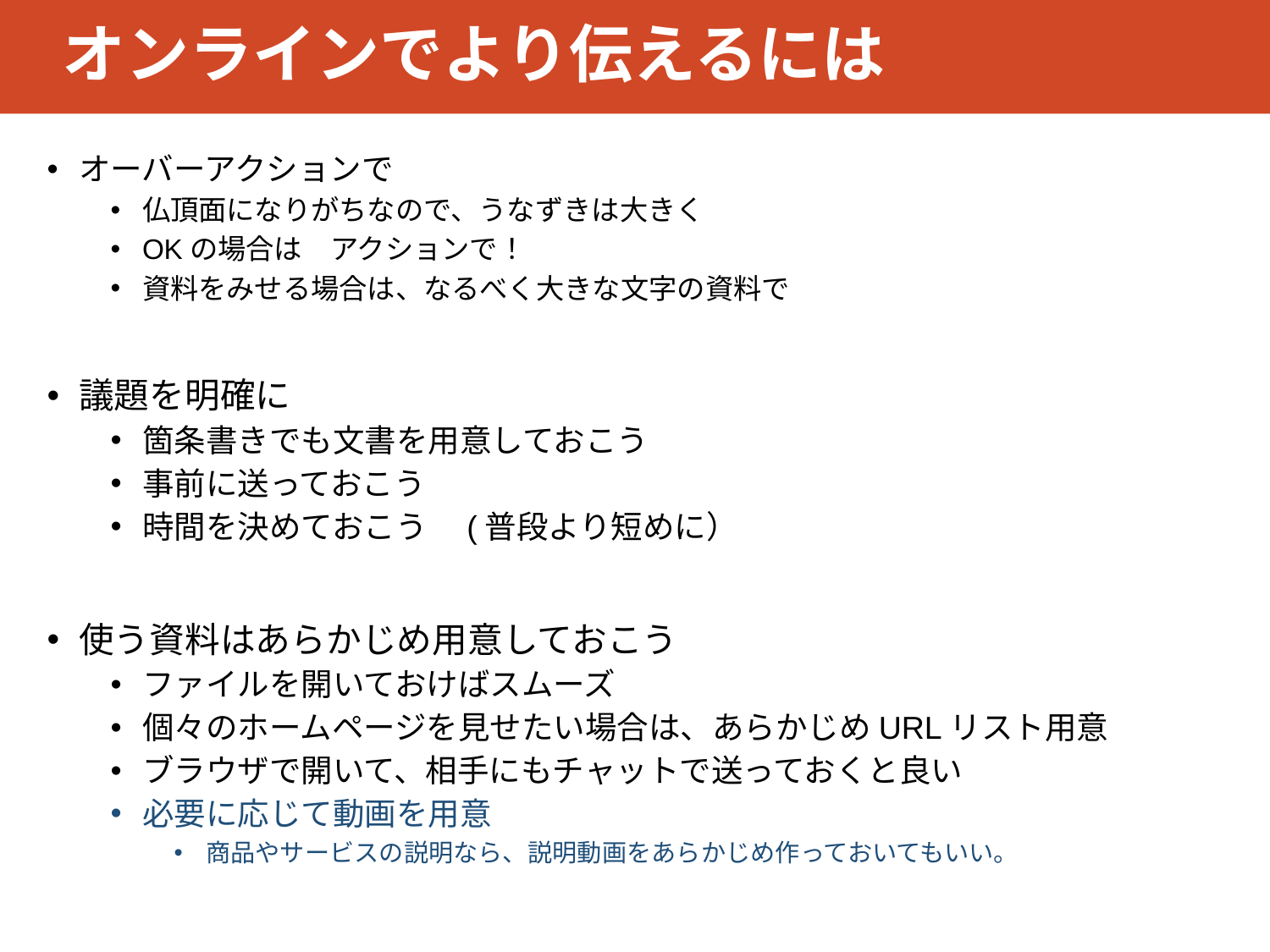

# オンラインでより伝えるには
20
オーバーアクションで
仏頂面になりがちなので、うなずきは大きく
OKの場合は　アクションで！
資料をみせる場合は、なるべく大きな文字の資料で

議題を明確に
箇条書きでも文書を用意しておこう
事前に送っておこう
時間を決めておこう　(普段より短めに）

使う資料はあらかじめ用意しておこう
ファイルを開いておけばスムーズ
個々のホームページを見せたい場合は、あらかじめURLリスト用意
ブラウザで開いて、相手にもチャットで送っておくと良い
必要に応じて動画を用意
商品やサービスの説明なら、説明動画をあらかじめ作っておいてもいい。